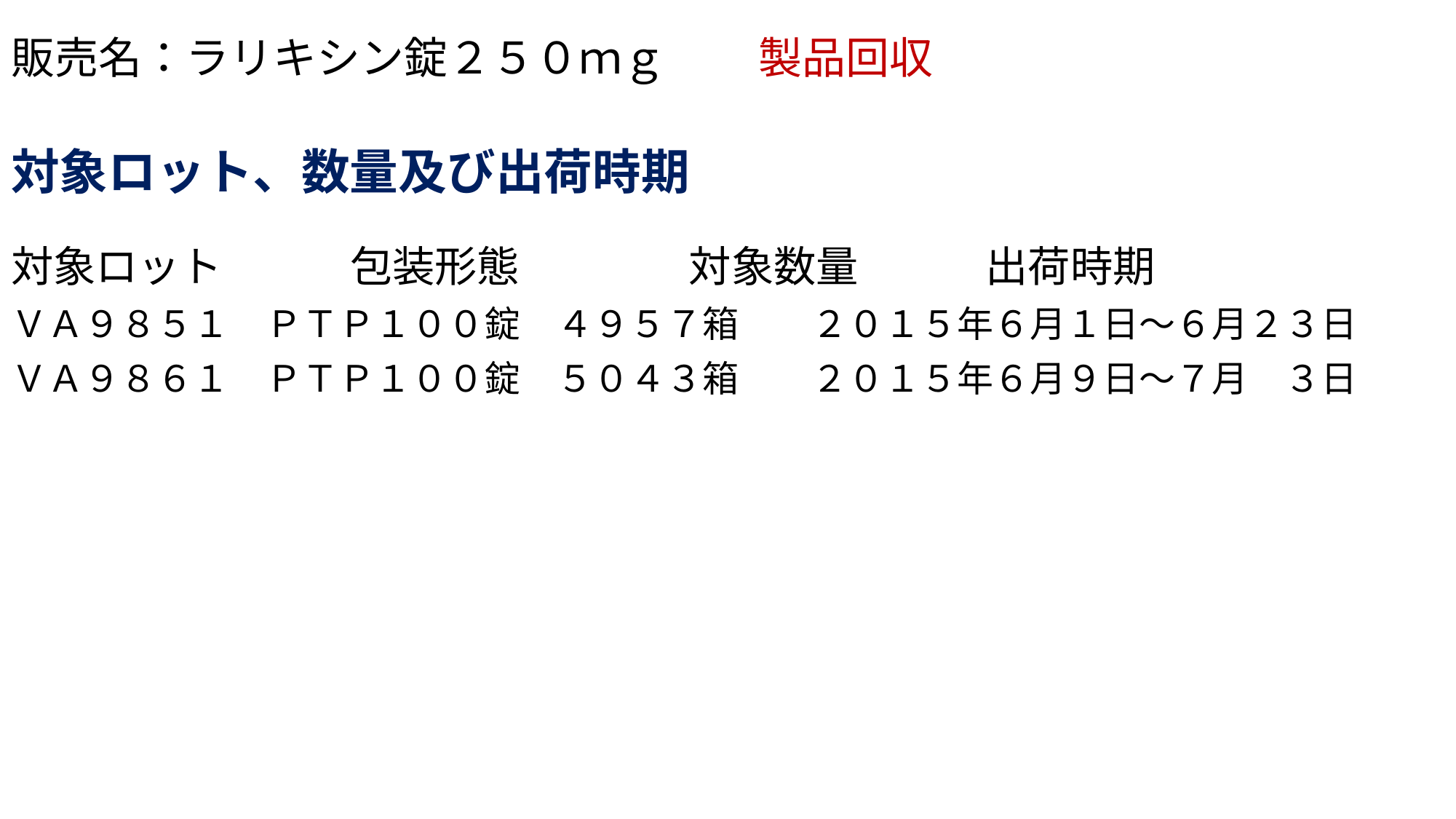

# 販売名：ラリキシン錠２５０ｍｇ　     製品回収
対象ロット、数量及び出荷時期

対象ロット　　　包装形態　　　　対象数量　　　出荷時期
ＶＡ９８５１　ＰＴＰ１００錠　４９５７箱　　２０１５年６月１日～６月２３日
ＶＡ９８６１　ＰＴＰ１００錠　５０４３箱　　２０１５年６月９日～７月　３日